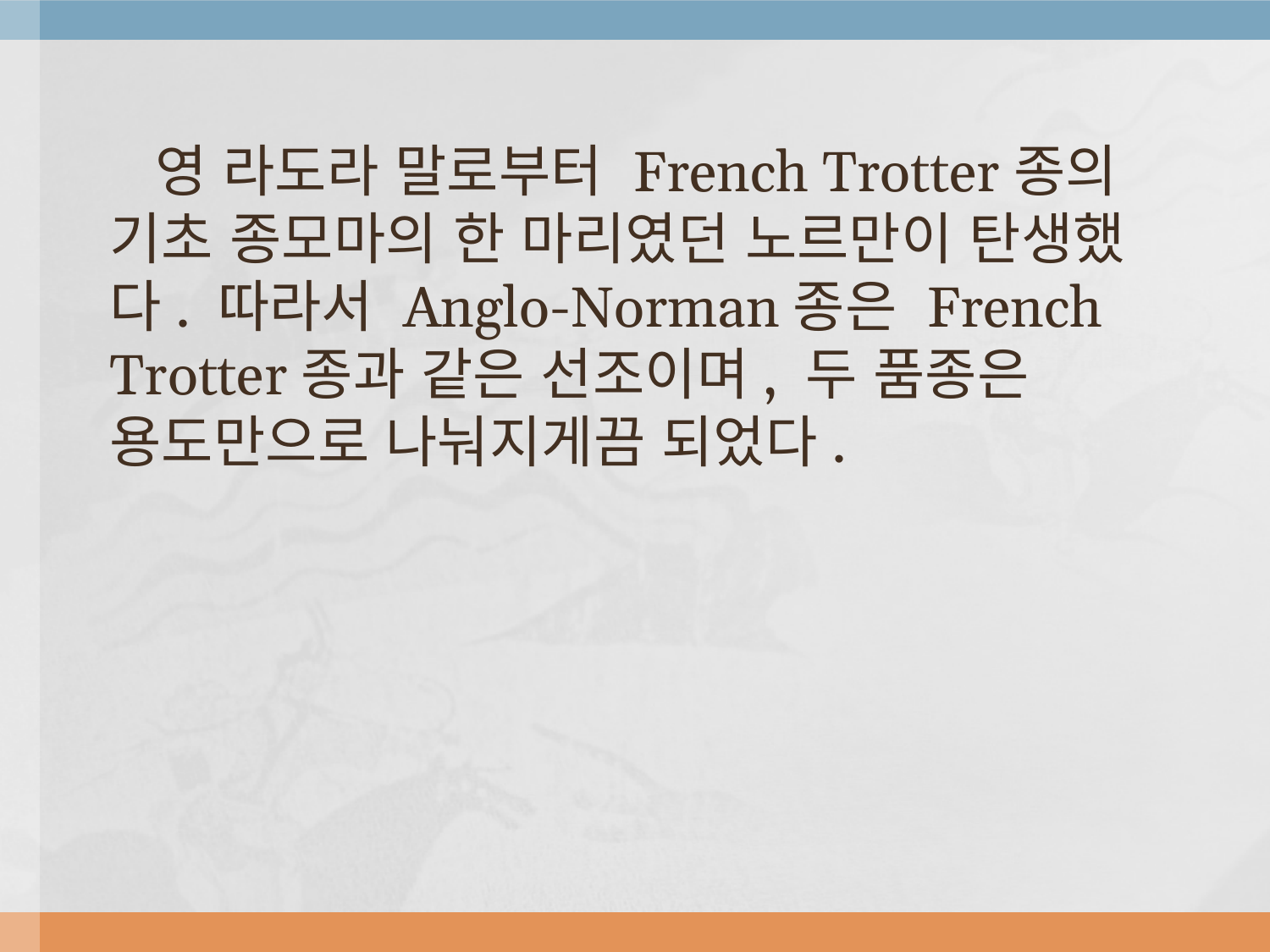

영 라도라 말로부터 French Trotter종의 기초 종모마의 한 마리였던 노르만이 탄생했다. 따라서 Anglo-Norman종은 French Trotter종과 같은 선조이며, 두 품종은 용도만으로 나눠지게끔 되었다.